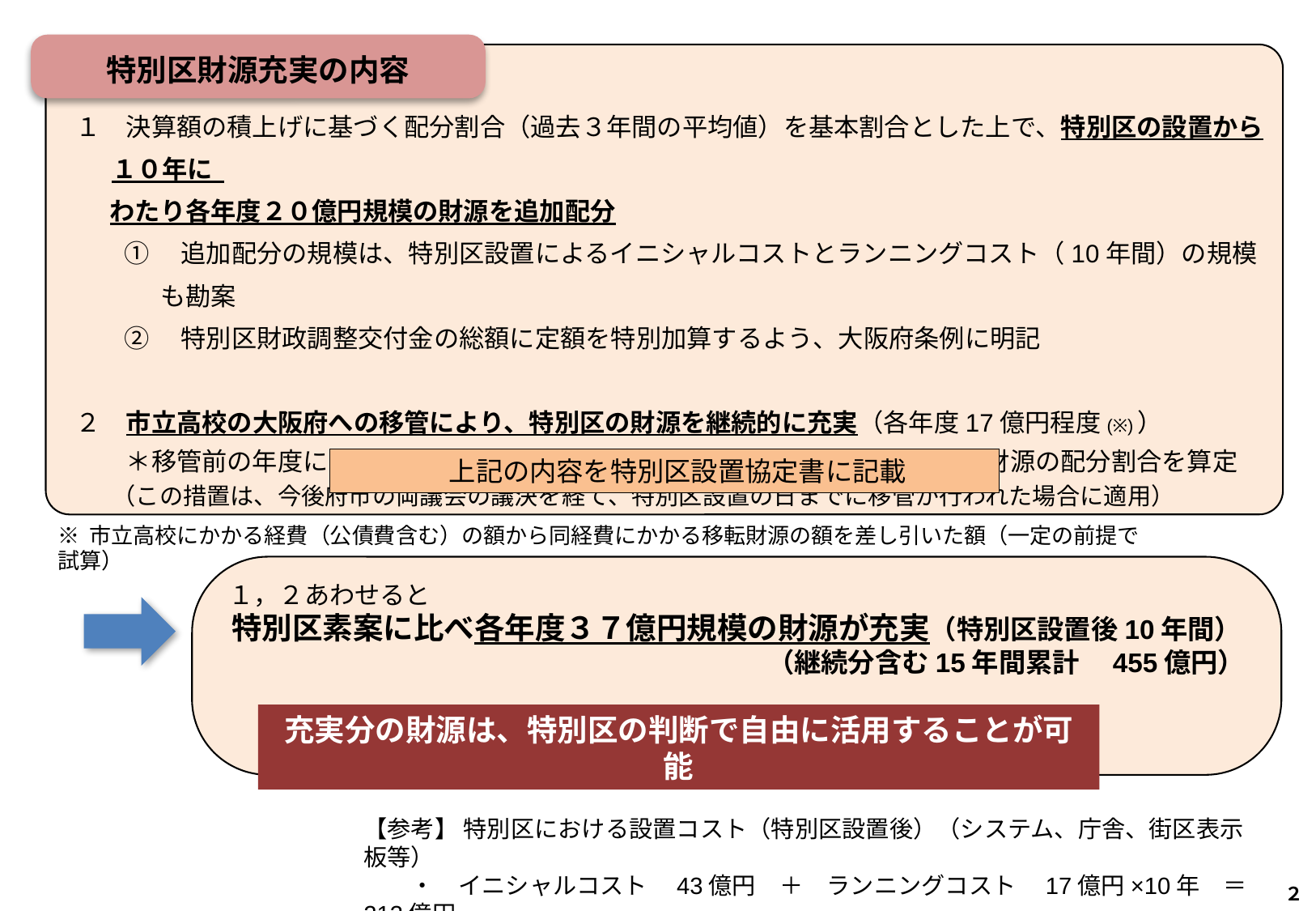

特別区財源充実の内容

１　決算額の積上げに基づく配分割合（過去３年間の平均値）を基本割合とした上で、特別区の設置から１０年に
     わたり各年度２０億円規模の財源を追加配分
①　追加配分の規模は、特別区設置によるイニシャルコストとランニングコスト（10年間）の規模も勘案
②　特別区財政調整交付金の総額に定額を特別加算するよう、大阪府条例に明記

２　市立高校の大阪府への移管により、特別区の財源を継続的に充実（各年度17億円程度(※)）
　　＊移管前の年度における決算額の積上げに際して影響額を勘案し、財政調整財源の配分割合を算定
（この措置は、今後府市の両議会の議決を経て、特別区設置の日までに移管が行われた場合に適用）

　上記の内容を特別区設置協定書に記載
※ 市立高校にかかる経費（公債費含む）の額から同経費にかかる移転財源の額を差し引いた額（一定の前提で試算）
１，２あわせると
特別区素案に比べ各年度３７億円規模の財源が充実（特別区設置後10年間）
（継続分含む15年間累計　455億円）

充実分の財源は、特別区の判断で自由に活用することが可能
【参考】 特別区における設置コスト（特別区設置後）（システム、庁舎、街区表示板等）
　　・　イニシャルコスト　43億円　＋　ランニングコスト　17億円×10年　＝213億円
２